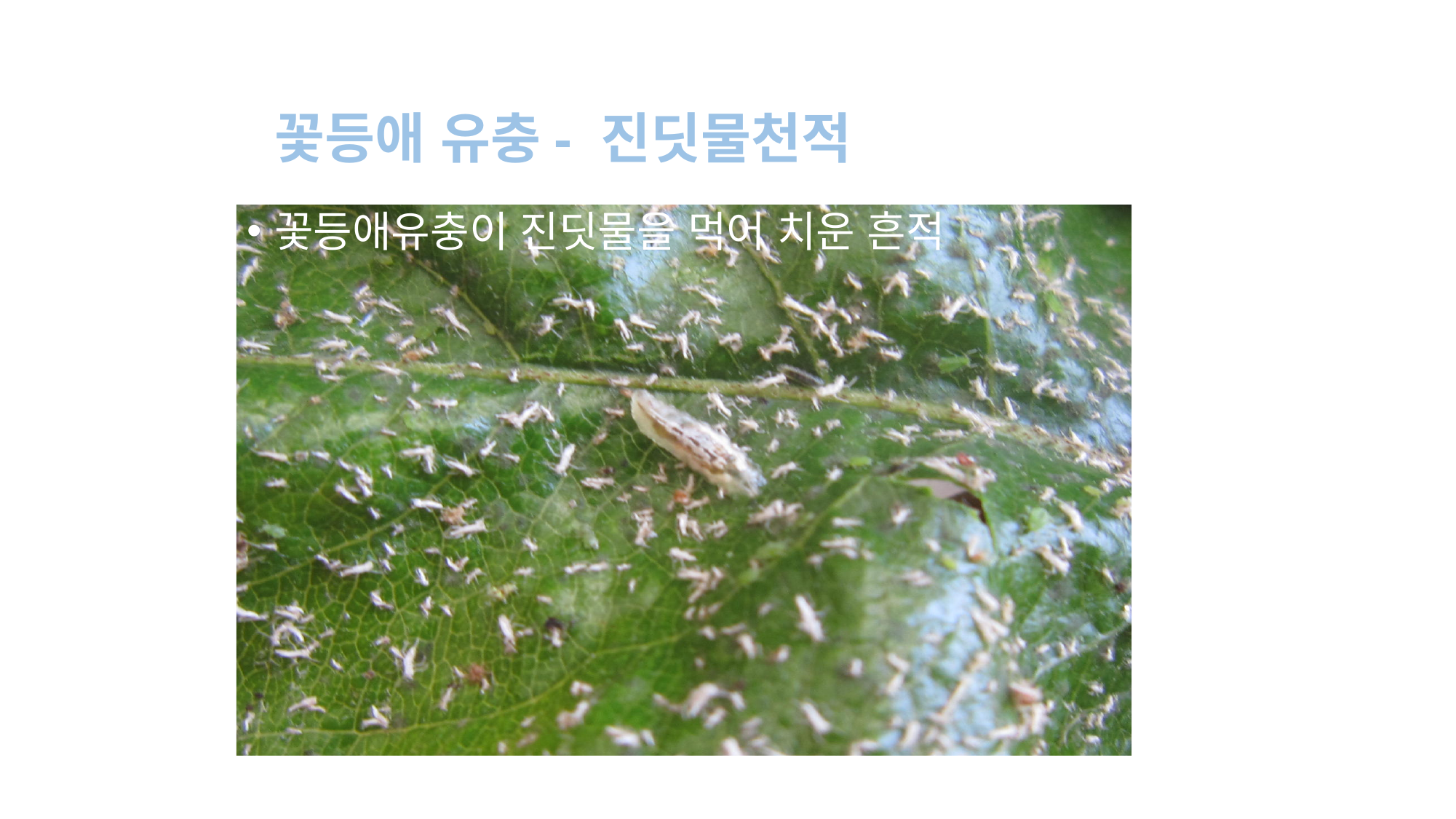

꽃등애 유충- 진딧물천적
꽃등애유충이 진딧물을 먹어 치운 흔적